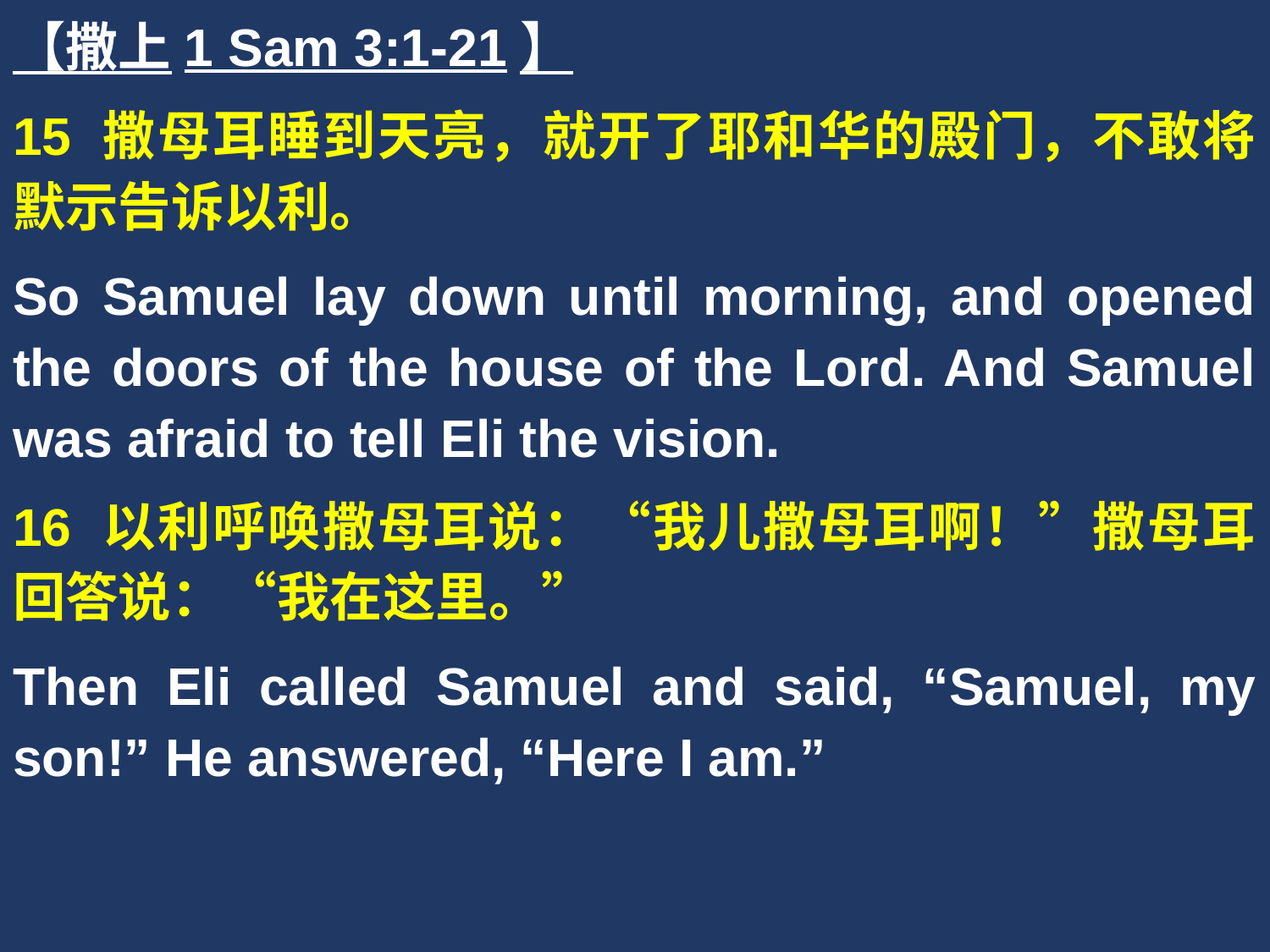

【撒上1 Sam 3:1-21】
15 撒母耳睡到天亮，就开了耶和华的殿门，不敢将默示告诉以利。
So Samuel lay down until morning, and opened the doors of the house of the Lord. And Samuel was afraid to tell Eli the vision.
16 以利呼唤撒母耳说：“我儿撒母耳啊！”撒母耳回答说：“我在这里。”
Then Eli called Samuel and said, “Samuel, my son!” He answered, “Here I am.”